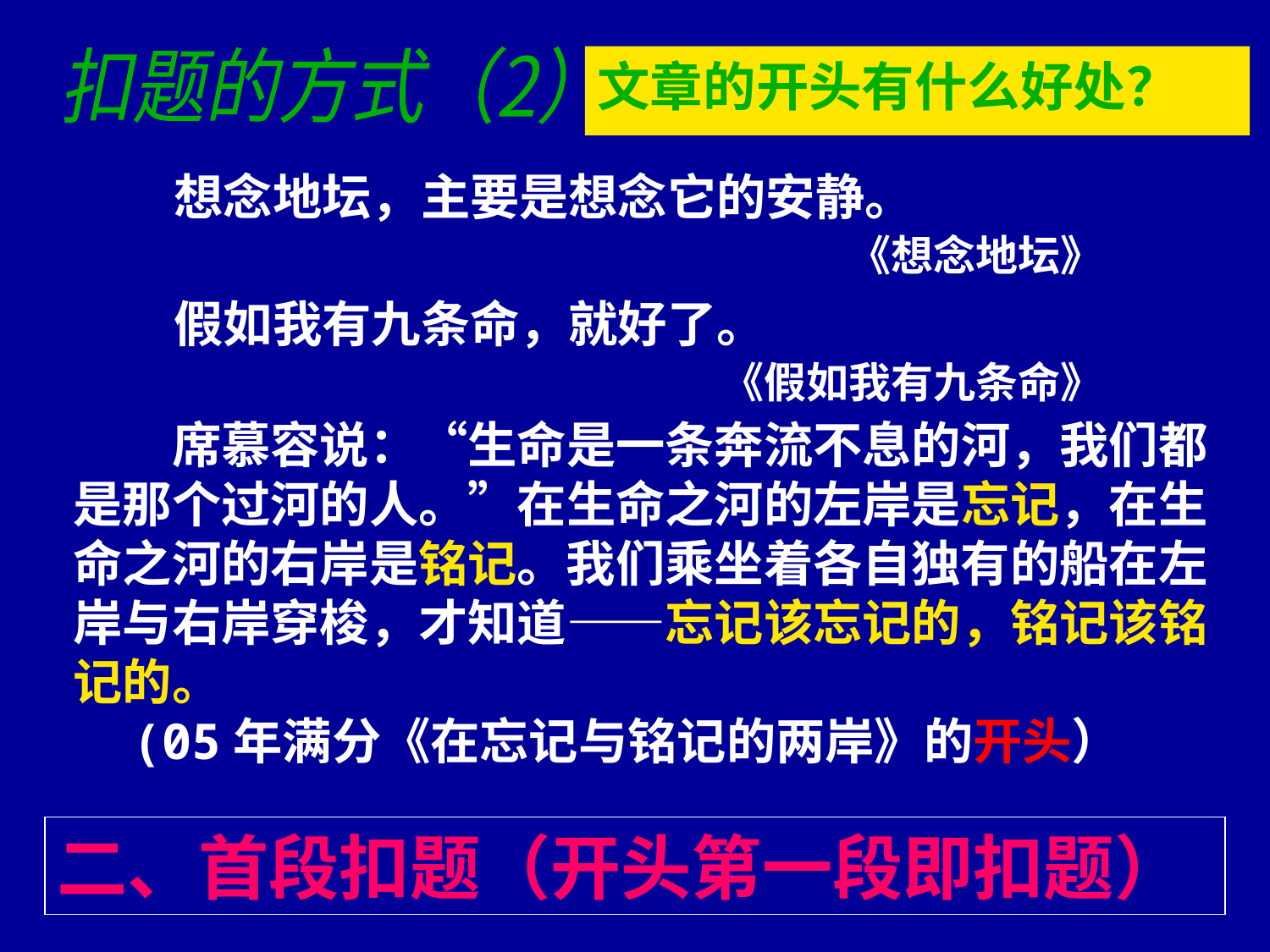

扣题的方式（2）
文章的开头有什么好处？
　　想念地坛，主要是想念它的安静。
《想念地坛》
　　假如我有九条命，就好了。
《假如我有九条命》
　　席慕容说：“生命是一条奔流不息的河，我们都是那个过河的人。”在生命之河的左岸是忘记，在生命之河的右岸是铭记。我们乘坐着各自独有的船在左岸与右岸穿梭，才知道——忘记该忘记的，铭记该铭记的。
  (05年满分《在忘记与铭记的两岸》的开头）
二、首段扣题（开头第一段即扣题）